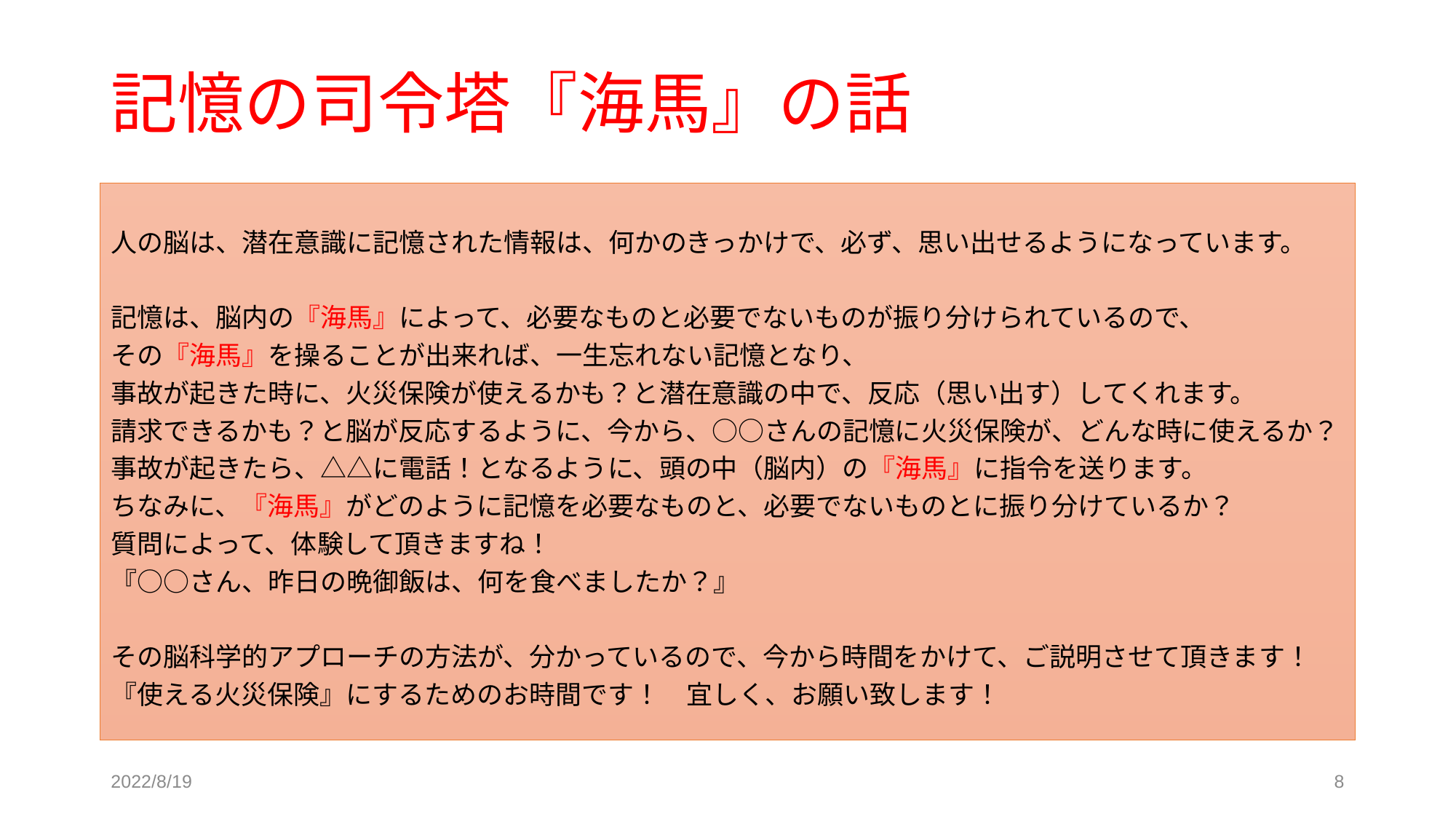

# 記憶の司令塔『海馬』の話

人の脳は、潜在意識に記憶された情報は、何かのきっかけで、必ず、思い出せるようになっています。

記憶は、脳内の『海馬』によって、必要なものと必要でないものが振り分けられているので、
その『海馬』を操ることが出来れば、一生忘れない記憶となり、
事故が起きた時に、火災保険が使えるかも？と潜在意識の中で、反応（思い出す）してくれます。
請求できるかも？と脳が反応するように、今から、○○さんの記憶に火災保険が、どんな時に使えるか？
事故が起きたら、△△に電話！となるように、頭の中（脳内）の『海馬』に指令を送ります。
ちなみに、『海馬』がどのように記憶を必要なものと、必要でないものとに振り分けているか？
質問によって、体験して頂きますね！
『○○さん、昨日の晩御飯は、何を食べましたか？』

その脳科学的アプローチの方法が、分かっているので、今から時間をかけて、ご説明させて頂きます！
『使える火災保険』にするためのお時間です！　宜しく、お願い致します！

2022/8/19
8